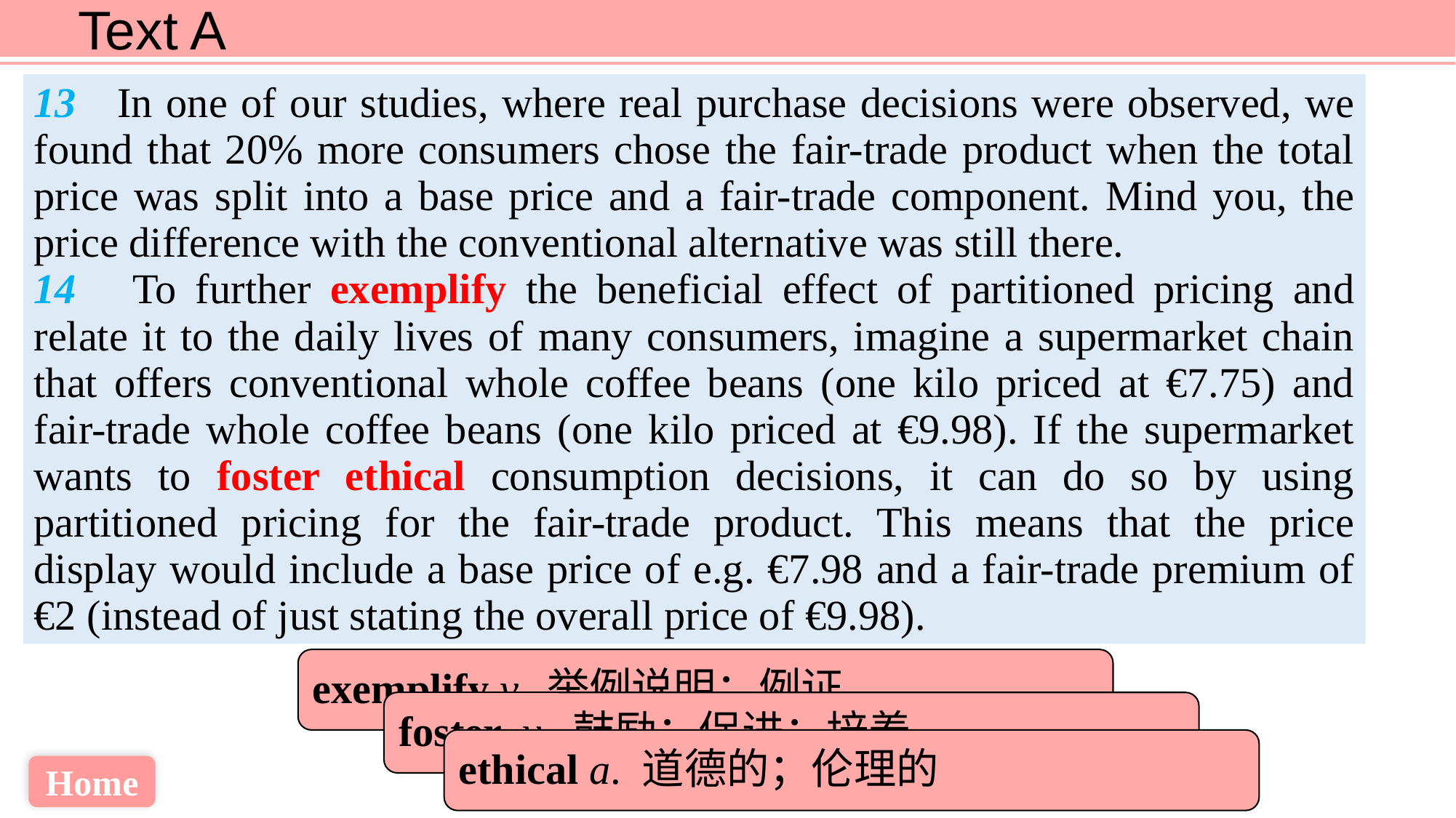

13   In one of our studies, where real purchase decisions were observed, we found that 20% more consumers chose the fair-trade product when the total price was split into a base price and a fair-trade component. Mind you, the price difference with the conventional alternative was still there.
14   To further exemplify the beneficial effect of partitioned pricing and relate it to the daily lives of many consumers, imagine a supermarket chain that offers conventional whole coffee beans (one kilo priced at €7.75) and fair-trade whole coffee beans (one kilo priced at €9.98). If the supermarket wants to foster ethical consumption decisions, it can do so by using partitioned pricing for the fair-trade product. This means that the price display would include a base price of e.g. €7.98 and a fair-trade premium of €2 (instead of just stating the overall price of €9.98).

exemplify v. 举例说明；例证
foster  v. 鼓励；促进；培养
ethical a. 道德的；伦理的